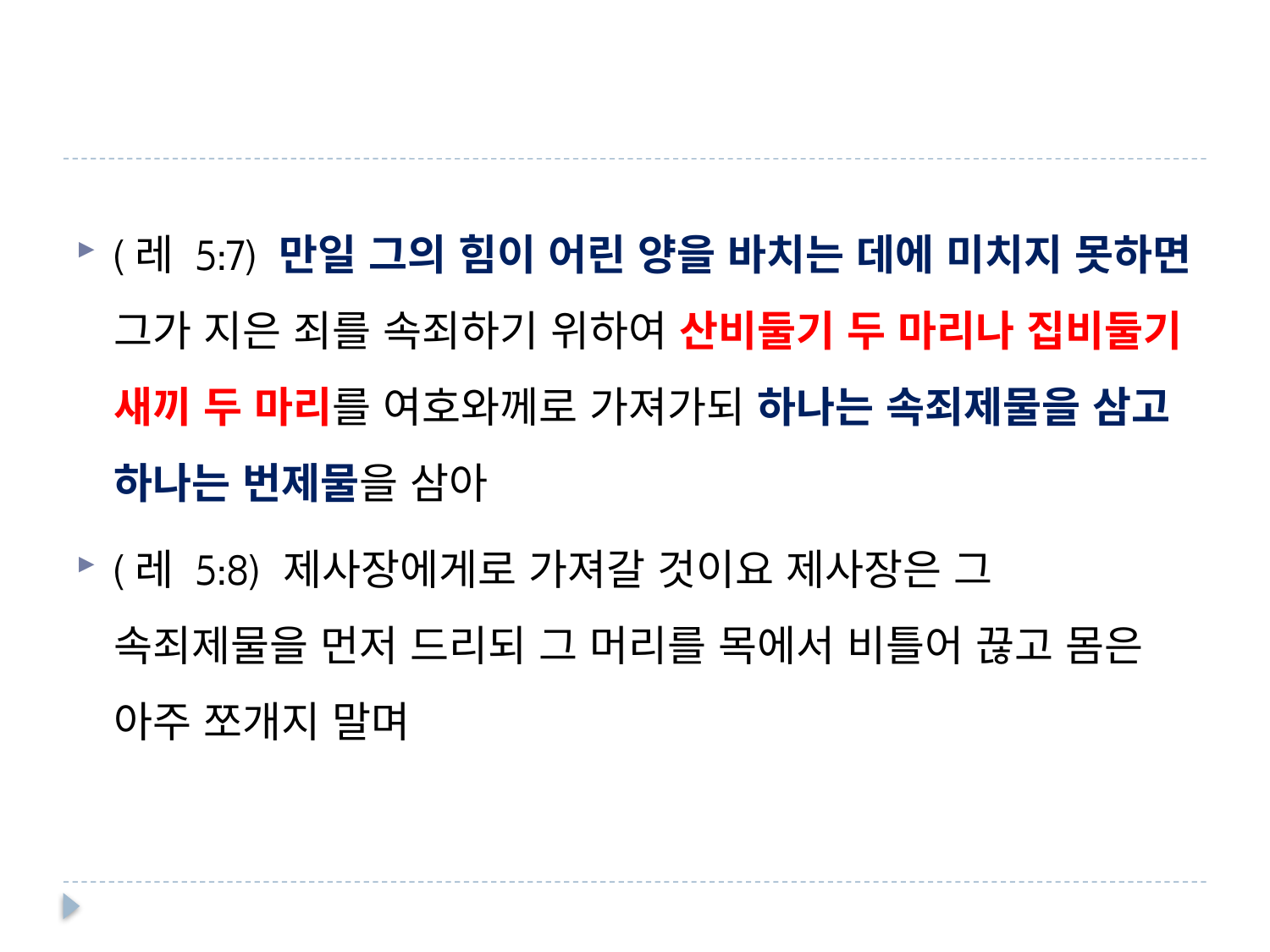

#
(레 5:7) 만일 그의 힘이 어린 양을 바치는 데에 미치지 못하면 그가 지은 죄를 속죄하기 위하여 산비둘기 두 마리나 집비둘기 새끼 두 마리를 여호와께로 가져가되 하나는 속죄제물을 삼고 하나는 번제물을 삼아
(레 5:8) 제사장에게로 가져갈 것이요 제사장은 그 속죄제물을 먼저 드리되 그 머리를 목에서 비틀어 끊고 몸은 아주 쪼개지 말며